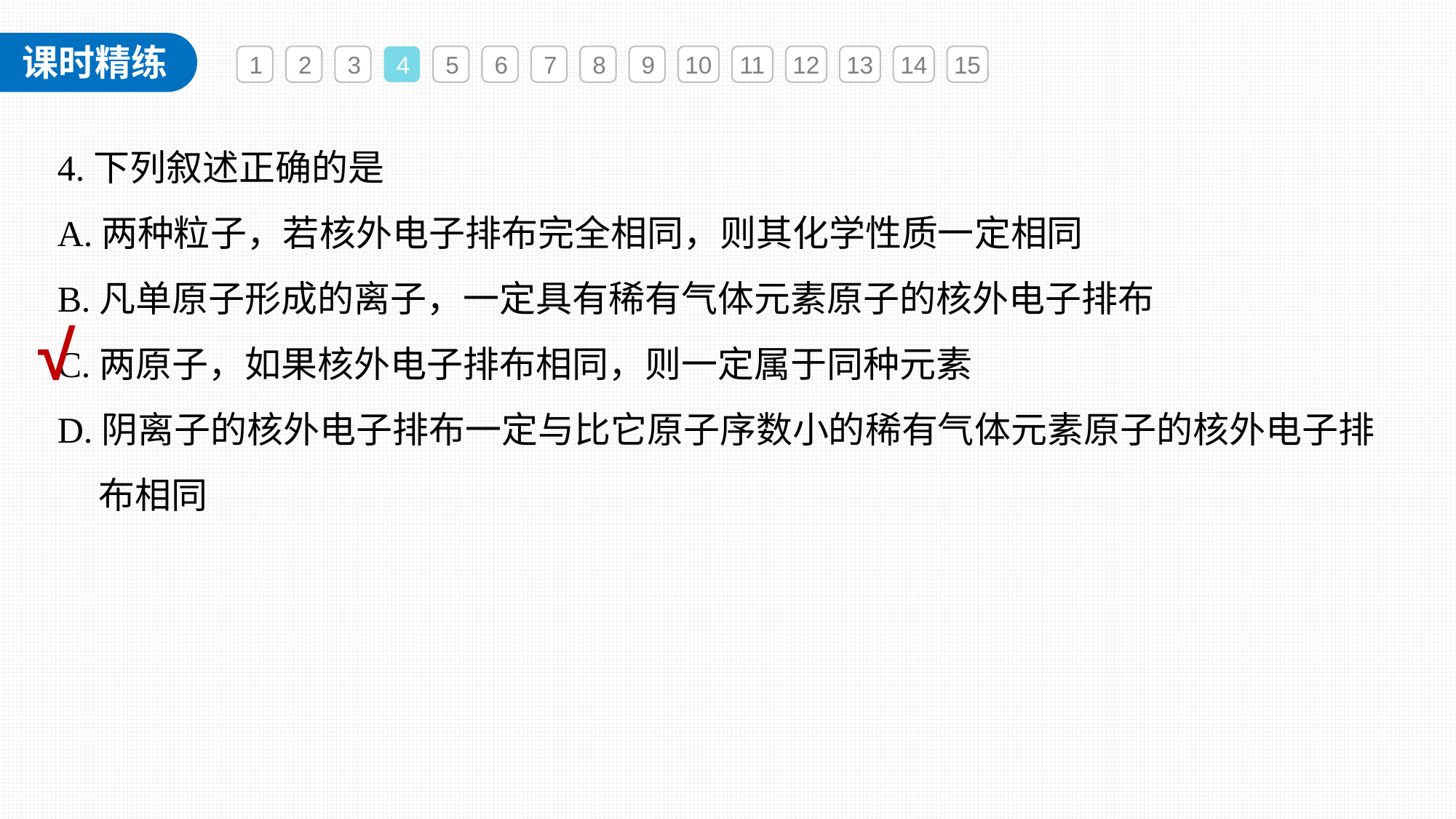

1
2
3
4
5
6
7
8
9
10
11
12
13
14
15
4.下列叙述正确的是
A.两种粒子，若核外电子排布完全相同，则其化学性质一定相同
B.凡单原子形成的离子，一定具有稀有气体元素原子的核外电子排布
C.两原子，如果核外电子排布相同，则一定属于同种元素
D.阴离子的核外电子排布一定与比它原子序数小的稀有气体元素原子的核外电子排
    布相同
√